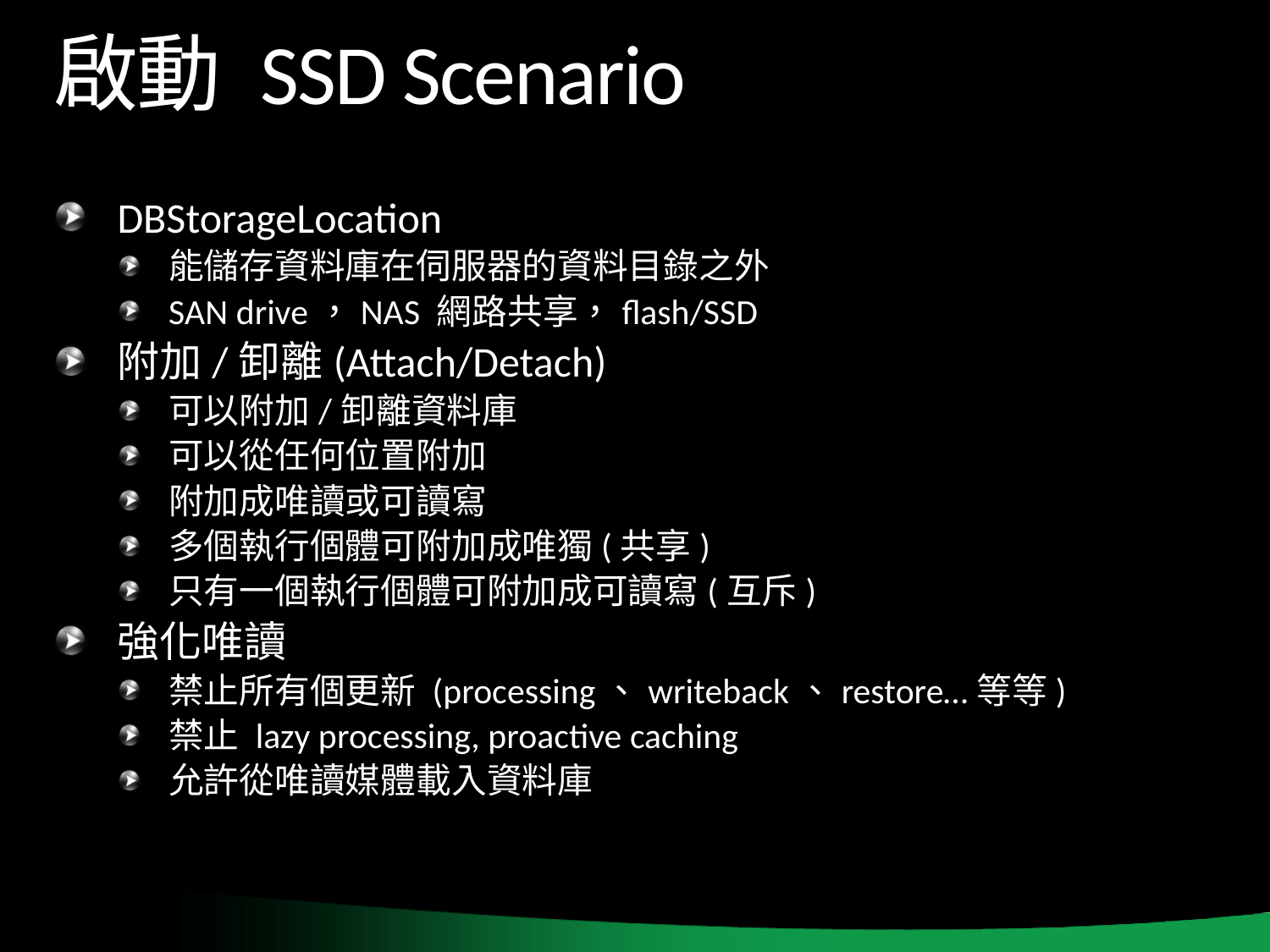

# 啟動 SSD Scenario
DBStorageLocation
能儲存資料庫在伺服器的資料目錄之外
SAN drive，NAS 網路共享，flash/SSD
附加/卸離(Attach/Detach)
可以附加/卸離資料庫
可以從任何位置附加
附加成唯讀或可讀寫
多個執行個體可附加成唯獨(共享)
只有一個執行個體可附加成可讀寫(互斥)
強化唯讀
禁止所有個更新 (processing、writeback、restore…等等)
禁止 lazy processing, proactive caching
允許從唯讀媒體載入資料庫